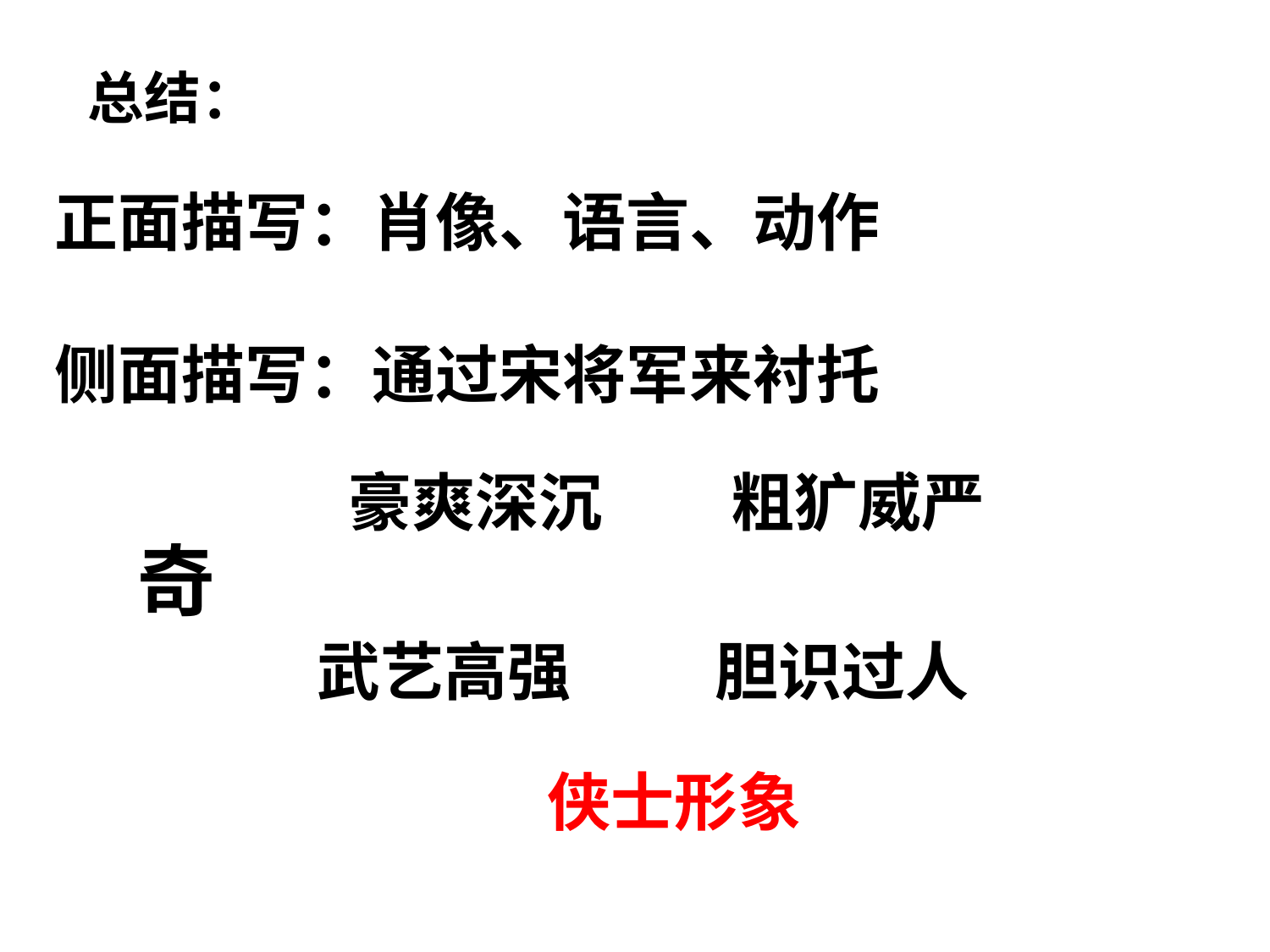

总结：
正面描写：肖像、语言、动作

侧面描写：通过宋将军来衬托

豪爽深沉         粗犷威严
奇
武艺高强          胆识过人
侠士形象